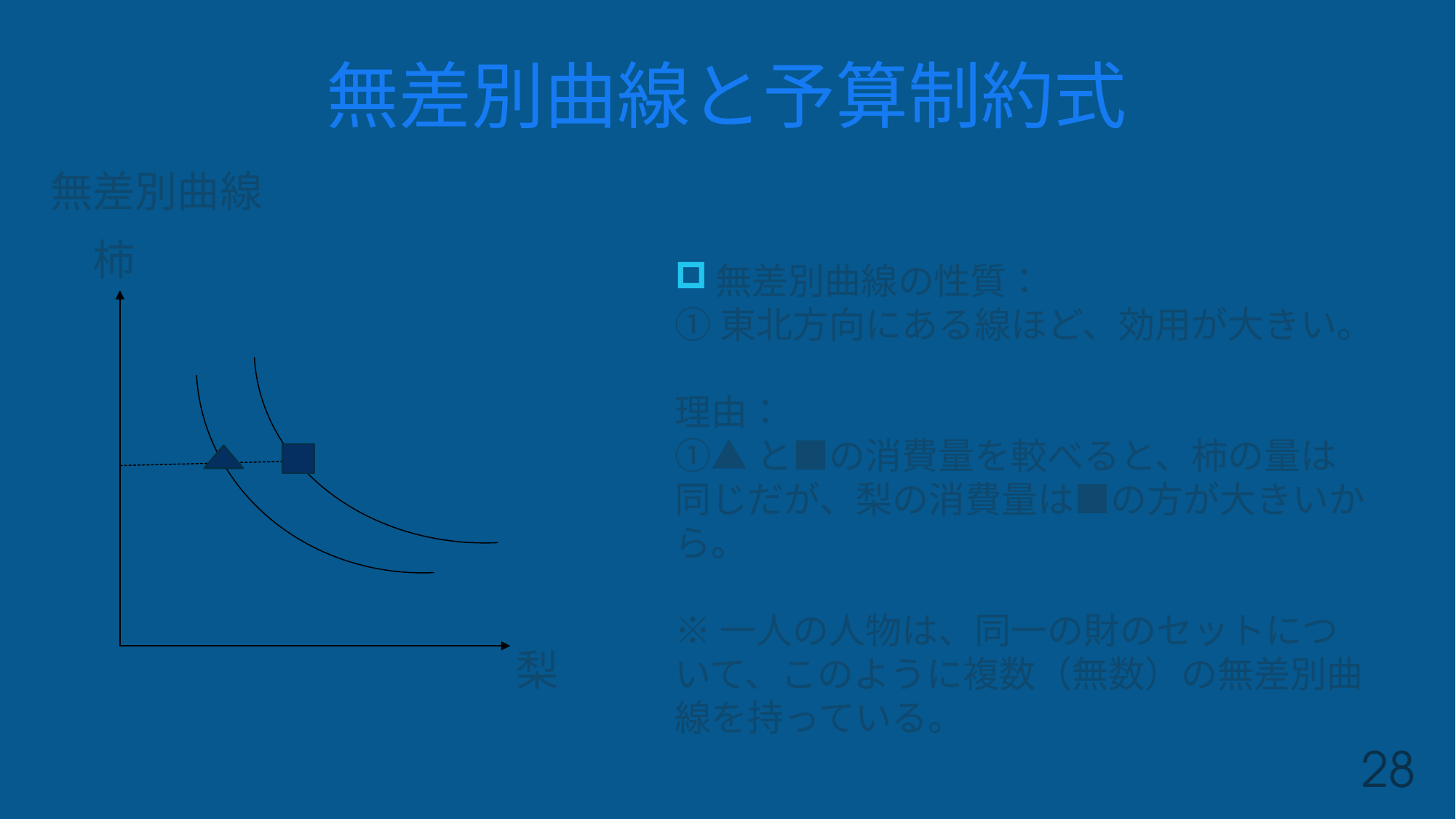

# 無差別曲線と予算制約式

無差別曲線
　柿

　　　　　　　　　　　梨
無差別曲線の性質：
①東北方向にある線ほど、効用が大きい。

理由：
①▲と■の消費量を較べると、柿の量は同じだが、梨の消費量は■の方が大きいから。

※一人の人物は、同一の財のセットについて、このように複数（無数）の無差別曲線を持っている。

28